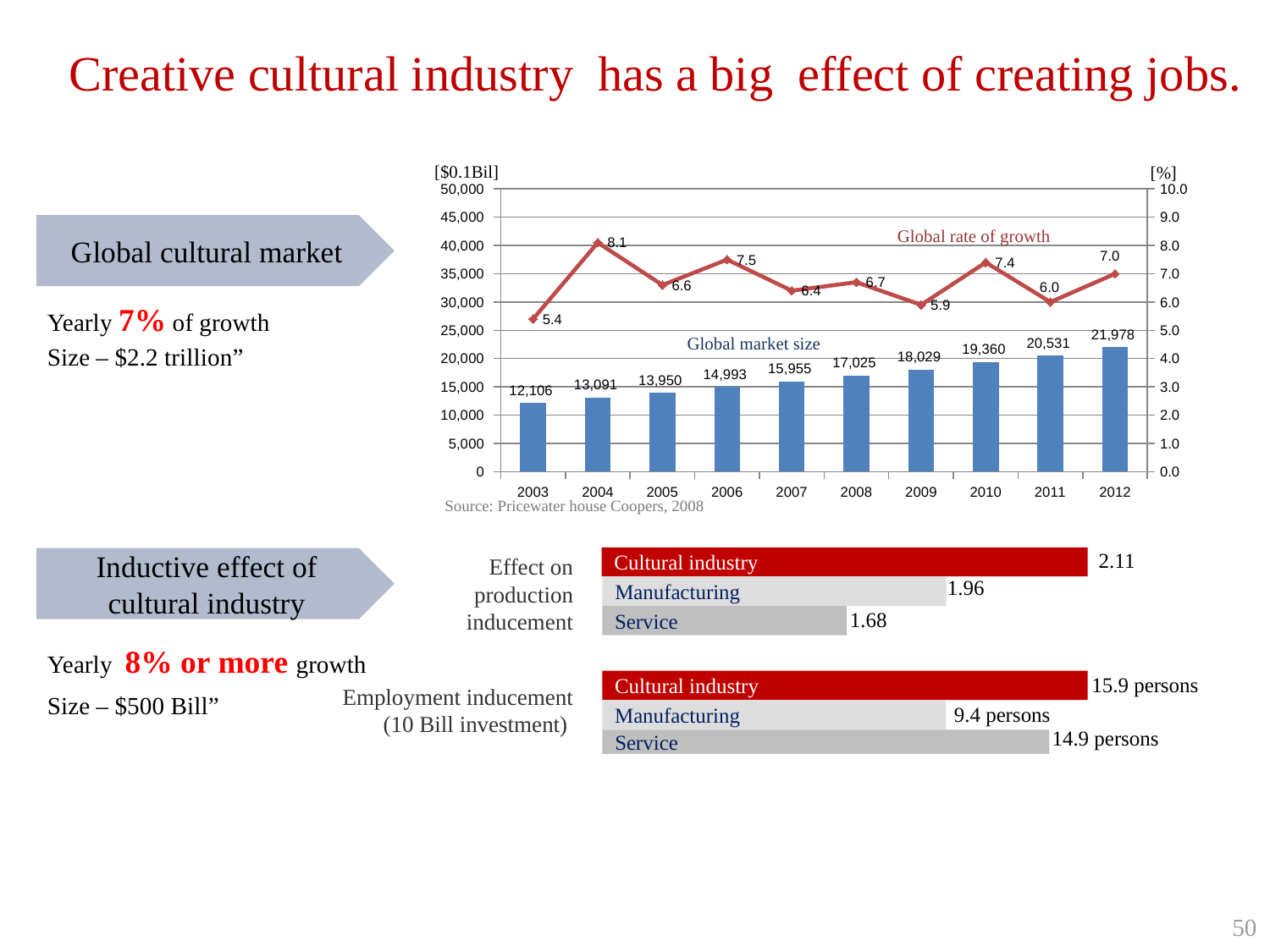

Creative cultural industry  has a big  effect of creating jobs.
[$0.1Bil]
[%]

### Chart

| Category | 세계시장 규모 | 증가율 |
|---|---|---|
| 2003 | 12106.0 | 5.4 |
| 2004 | 13091.0 | 8.1 |
| 2005 | 13950.0 | 6.6 |
| 2006 | 14993.0 | 7.5 |
| 2007 | 15955.0 | 6.4 |
| 2008 | 17025.0 | 6.7 |
| 2009 | 18029.0 | 5.9 |
| 2010 | 19360.0 | 7.4 |
| 2011 | 20531.0 | 6.0 |
| 2012 | 21978.0 | 7.0 |
Global cultural market
Global rate of growth
Yearly 7% of growth

Size – $2.2 trillion”
Global market size
Source: Pricewater house Coopers, 2008
2.11
Effect on production inducement
Cultural industry
Inductive effect of cultural industry
1.96
Manufacturing
1.68
Service
Yearly  8% or more growth

Size – $500 Bill”
15.9 persons
Cultural industry
Employment inducement
(10 Bill investment)
9.4 persons
Manufacturing
14.9 persons
Service
50